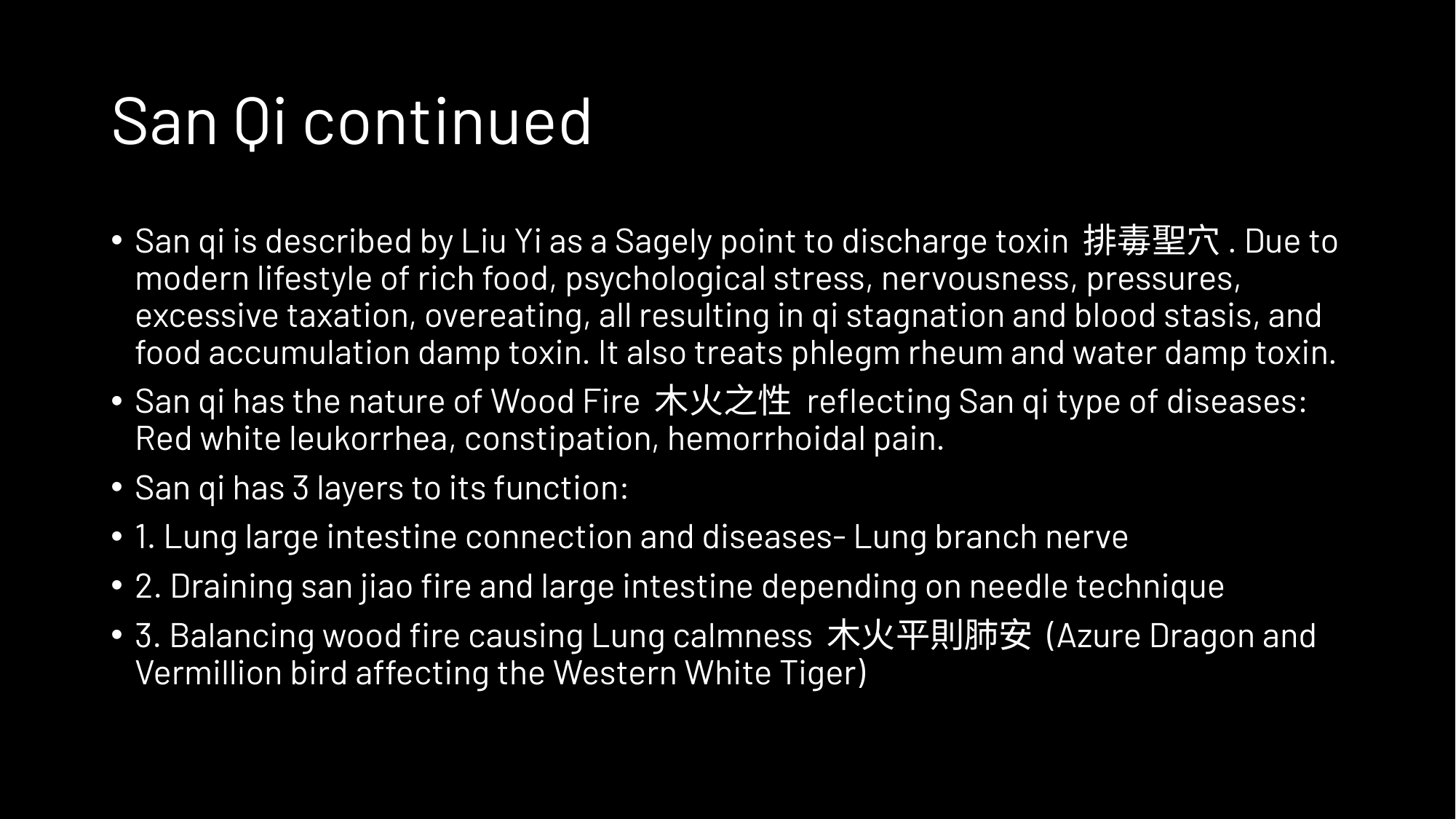

# San Qi continued
San qi is described by Liu Yi as a Sagely point to discharge toxin 排毒聖穴. Due to modern lifestyle of rich food, psychological stress, nervousness, pressures, excessive taxation, overeating, all resulting in qi stagnation and blood stasis, and food accumulation damp toxin. It also treats phlegm rheum and water damp toxin.
San qi has the nature of Wood Fire 木火之性 reflecting San qi type of diseases: Red white leukorrhea, constipation, hemorrhoidal pain.
San qi has 3 layers to its function:
1. Lung large intestine connection and diseases- Lung branch nerve
2. Draining san jiao fire and large intestine depending on needle technique
3. Balancing wood fire causing Lung calmness 木火平則肺安 (Azure Dragon and Vermillion bird affecting the Western White Tiger)